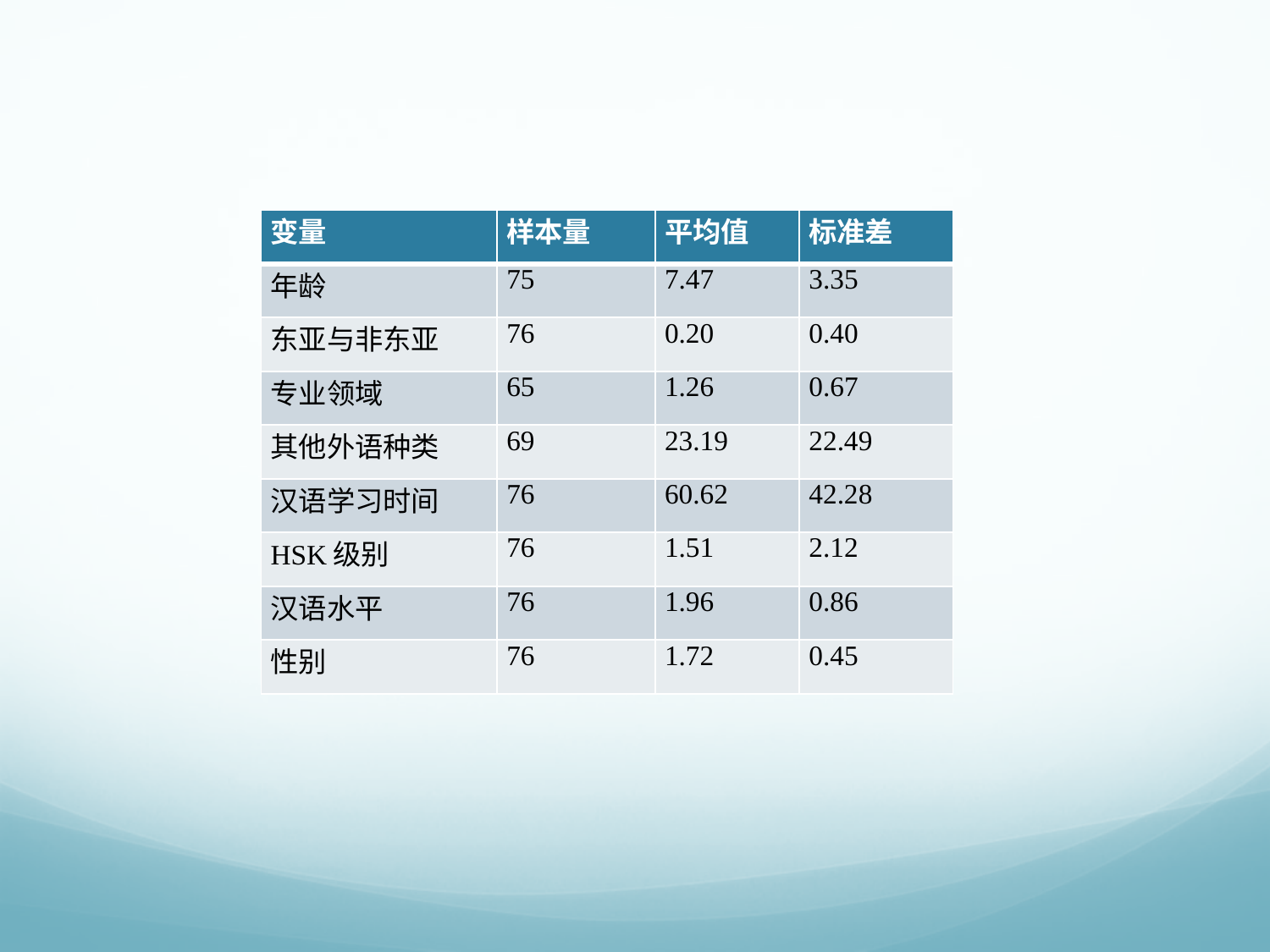

| 变量 | 样本量 | 平均值 | 标准差 |
| --- | --- | --- | --- |
| 年龄 | 75 | 7.47 | 3.35 |
| 东亚与非东亚 | 76 | 0.20 | 0.40 |
| 专业领域 | 65 | 1.26 | 0.67 |
| 其他外语种类 | 69 | 23.19 | 22.49 |
| 汉语学习时间 | 76 | 60.62 | 42.28 |
| HSK级别 | 76 | 1.51 | 2.12 |
| 汉语水平 | 76 | 1.96 | 0.86 |
| 性别 | 76 | 1.72 | 0.45 |